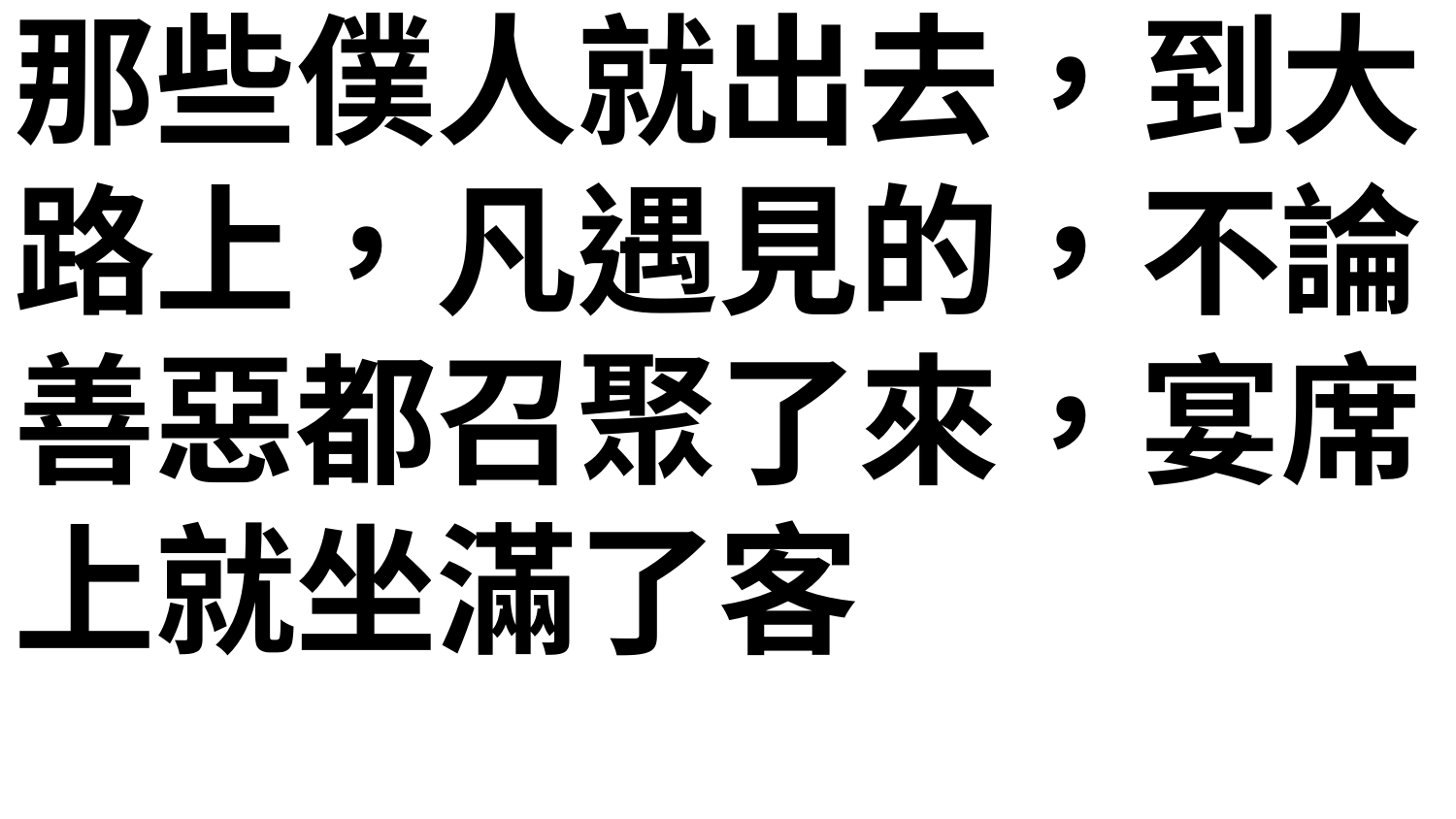

那些僕人就出去，到大路上，凡遇見的，不論善惡都召聚了來，宴席上就坐滿了客